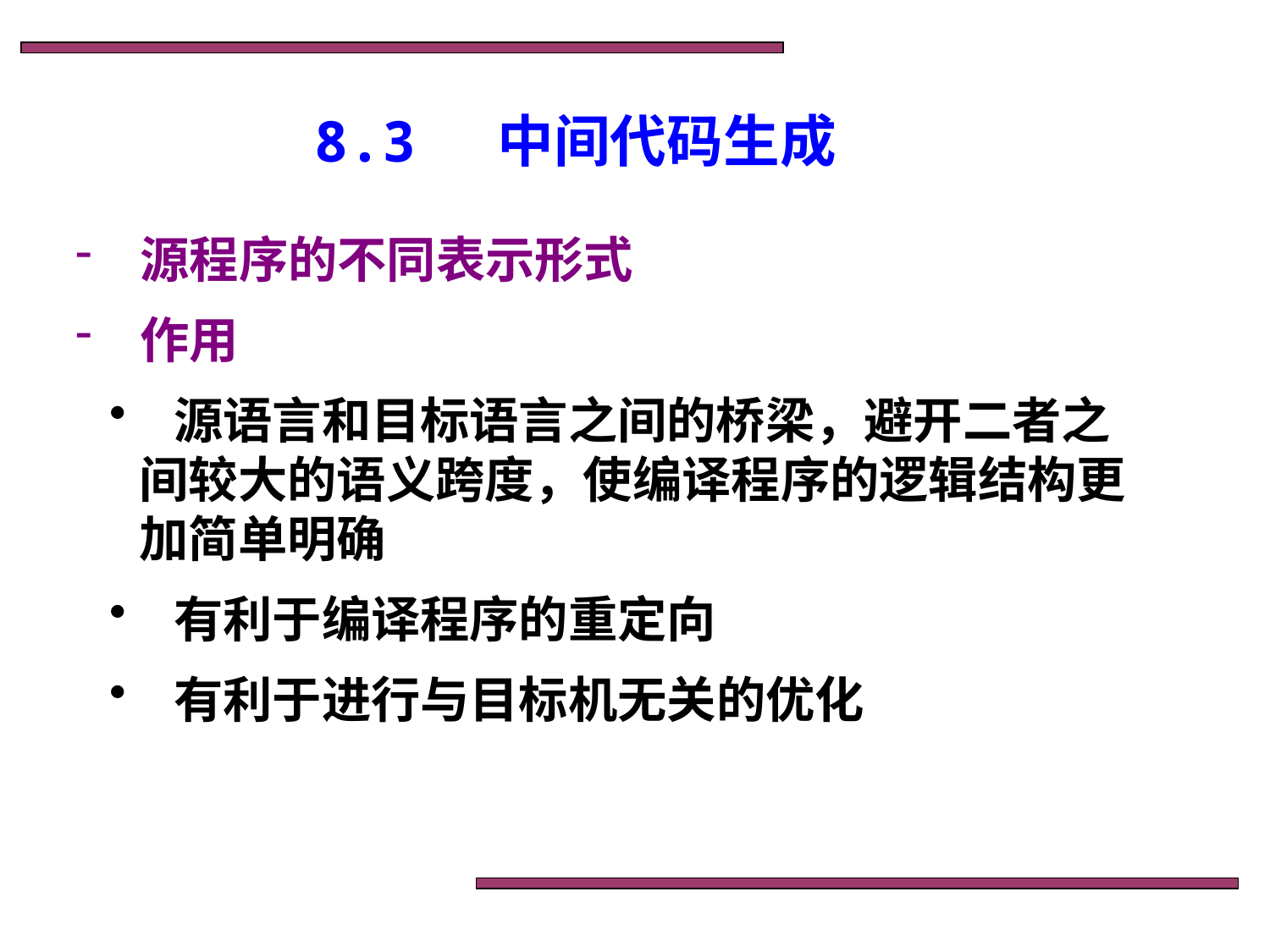

8.3  中间代码生成
  源程序的不同表示形式

  作用

  源语言和目标语言之间的桥梁，避开二者之间较大的语义跨度，使编译程序的逻辑结构更加简单明确

  有利于编译程序的重定向

  有利于进行与目标机无关的优化